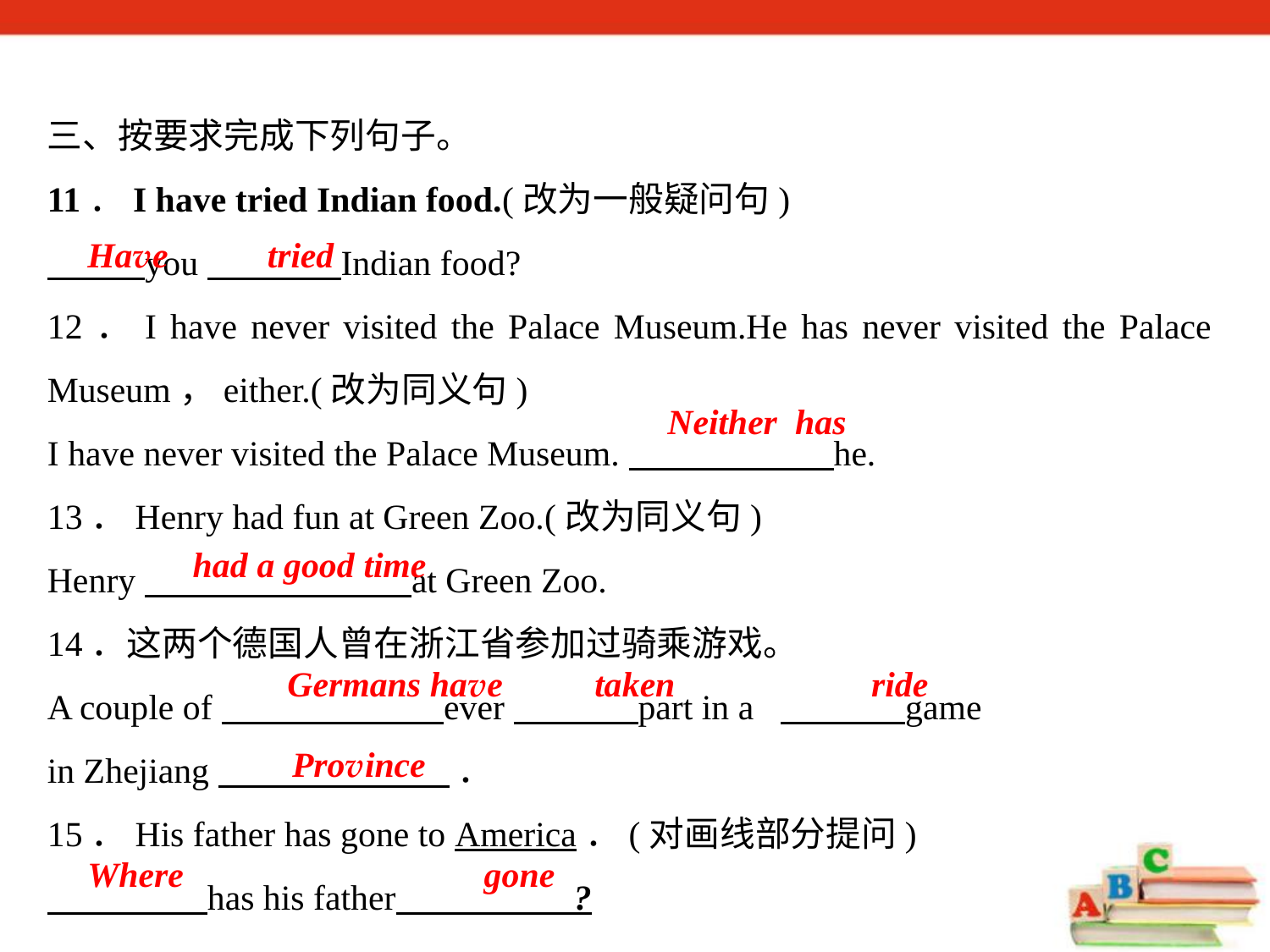

三、按要求完成下列句子。
11．I have tried Indian food.(改为一般疑问句)
           you                Indian food?
12．I have never visited the Palace Museum.He has never visited the Palace Museum，either.(改为同义句)
I have never visited the Palace Museum.                        he.
13．Henry had fun at Green Zoo.(改为同义句)
Henry                               at Green Zoo.
14．这两个德国人曾在浙江省参加过骑乘游戏。
A couple of                          ever               part in a                 game
in Zhejiang                           ．
15．His father has gone to America．(对画线部分提问)
                  has his father                    ?
Have
tried
Neither  has
had a good time
Germans have
taken
ride
Province
Where
 gone